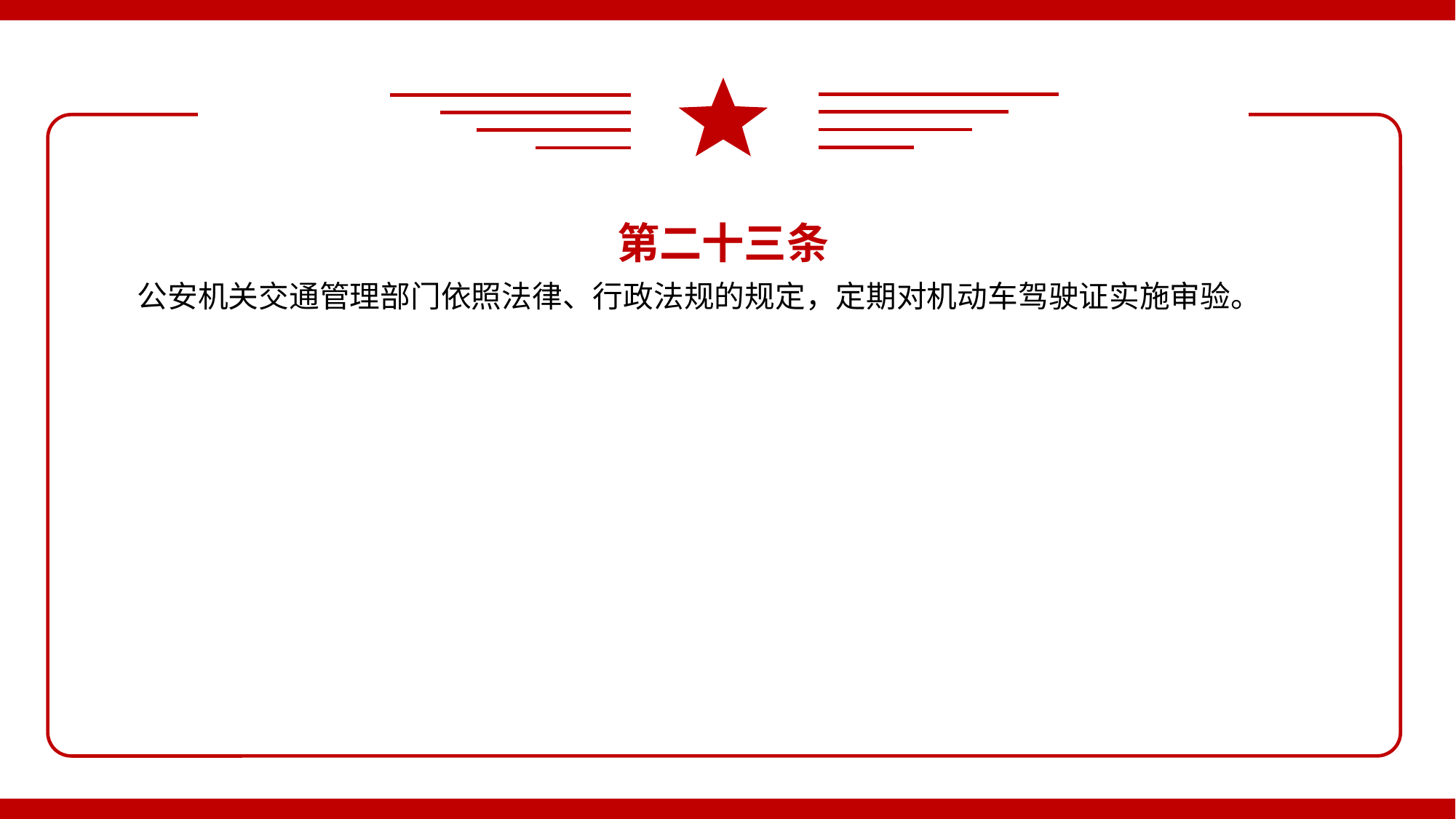

第二十三条
公安机关交通管理部门依照法律、行政法规的规定，定期对机动车驾驶证实施审验。